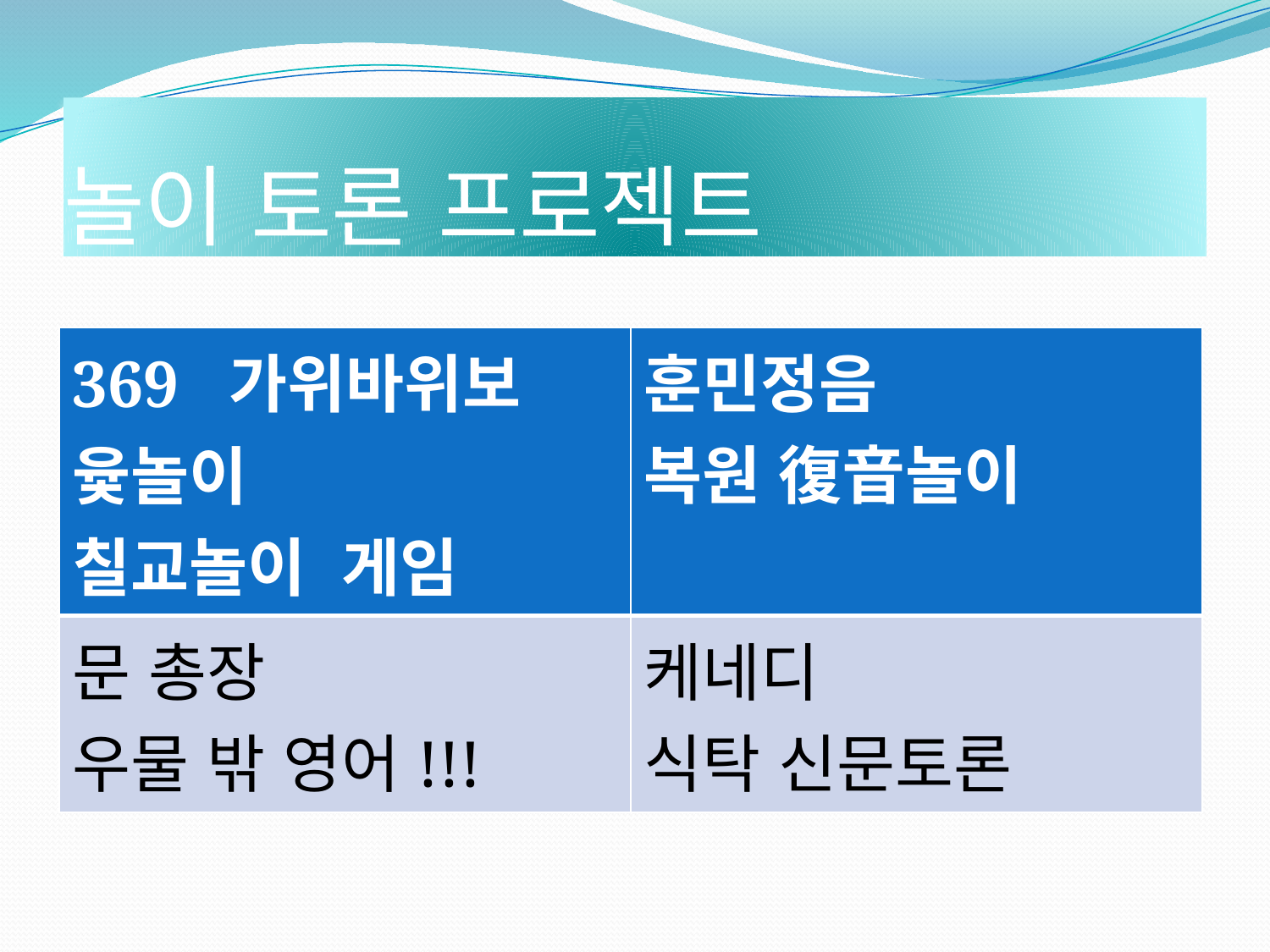

# 놀이 토론 프로젝트
| 369  가위바위보   윷놀이 칠교놀이  게임 | 훈민정음 복원 復音놀이 |
| --- | --- |
| 문 총장 우물 밖 영어!!! | 케네디 식탁 신문토론 |